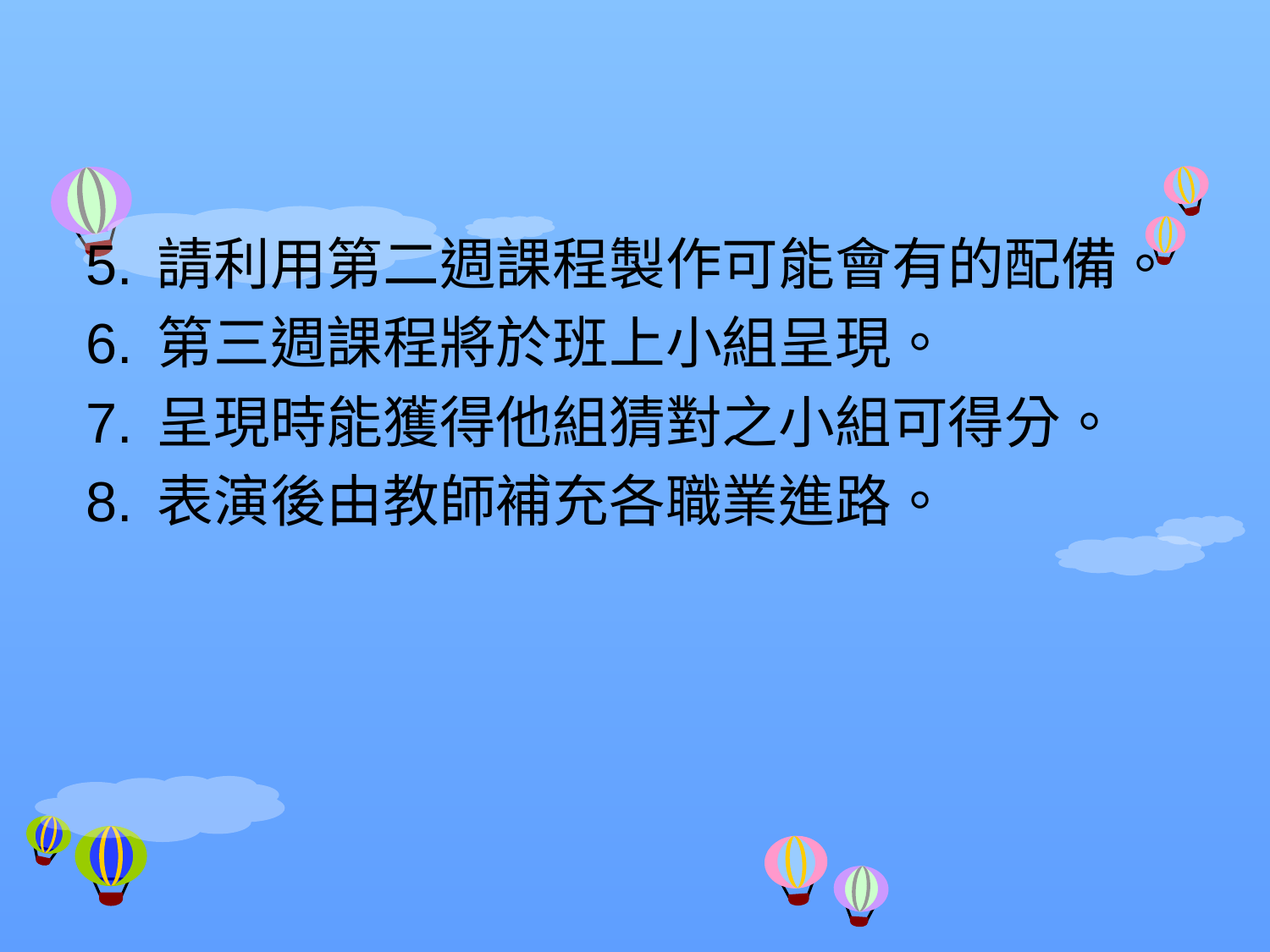

#
請利用第二週課程製作可能會有的配備。
第三週課程將於班上小組呈現。
呈現時能獲得他組猜對之小組可得分。
表演後由教師補充各職業進路。